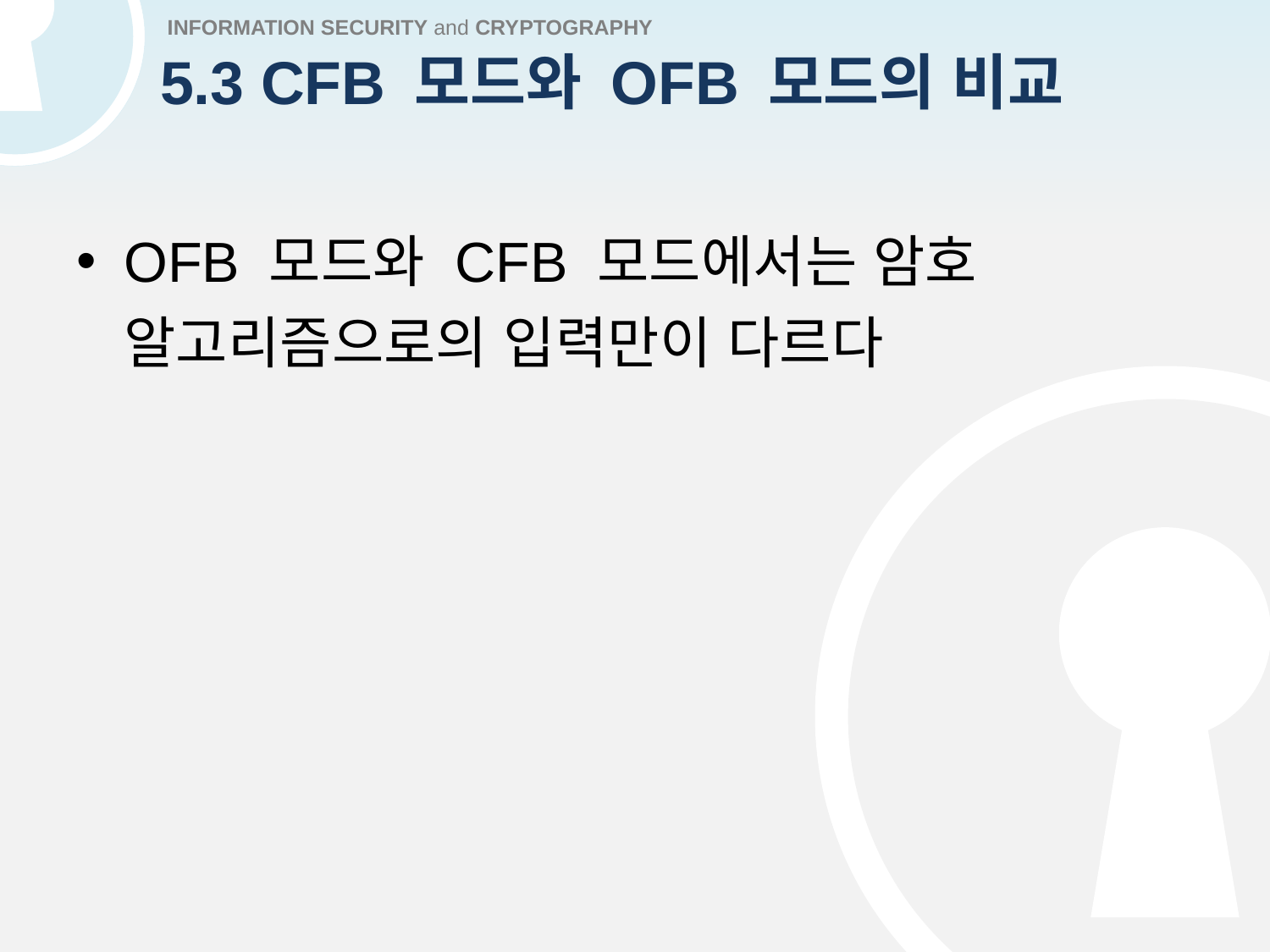

# 5.3 CFB 모드와 OFB 모드의 비교
OFB 모드와 CFB 모드에서는 암호 알고리즘으로의 입력만이 다르다